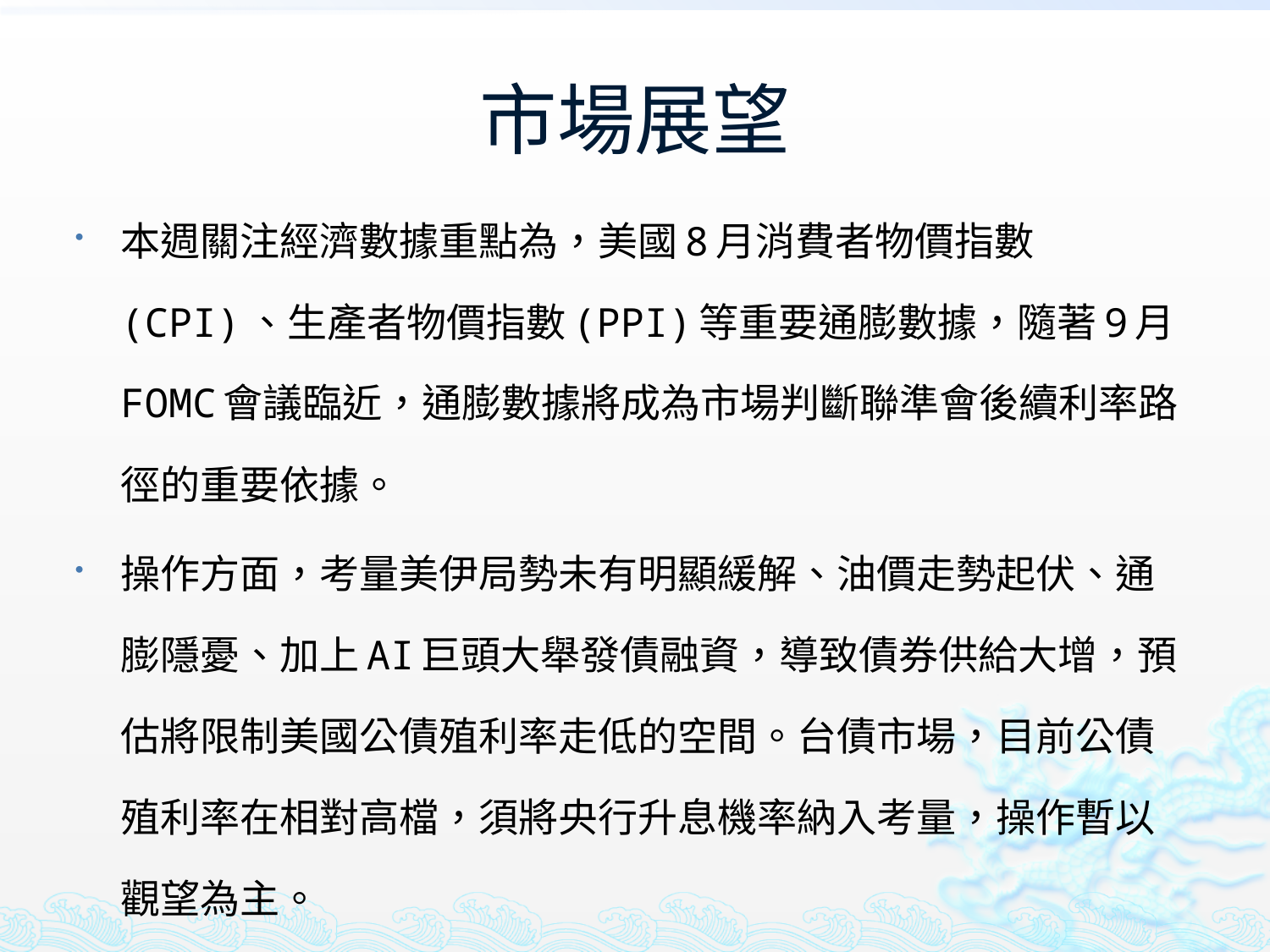

# 市場展望
本週關注經濟數據重點為，美國8月消費者物價指數(CPI)、生產者物價指數(PPI)等重要通膨數據，隨著9月FOMC會議臨近，通膨數據將成為市場判斷聯準會後續利率路徑的重要依據。
操作方面，考量美伊局勢未有明顯緩解、油價走勢起伏、通膨隱憂、加上AI巨頭大舉發債融資，導致債券供給大增，預估將限制美國公債殖利率走低的空間。台債市場，目前公債殖利率在相對高檔，須將央行升息機率納入考量，操作暫以觀望為主。